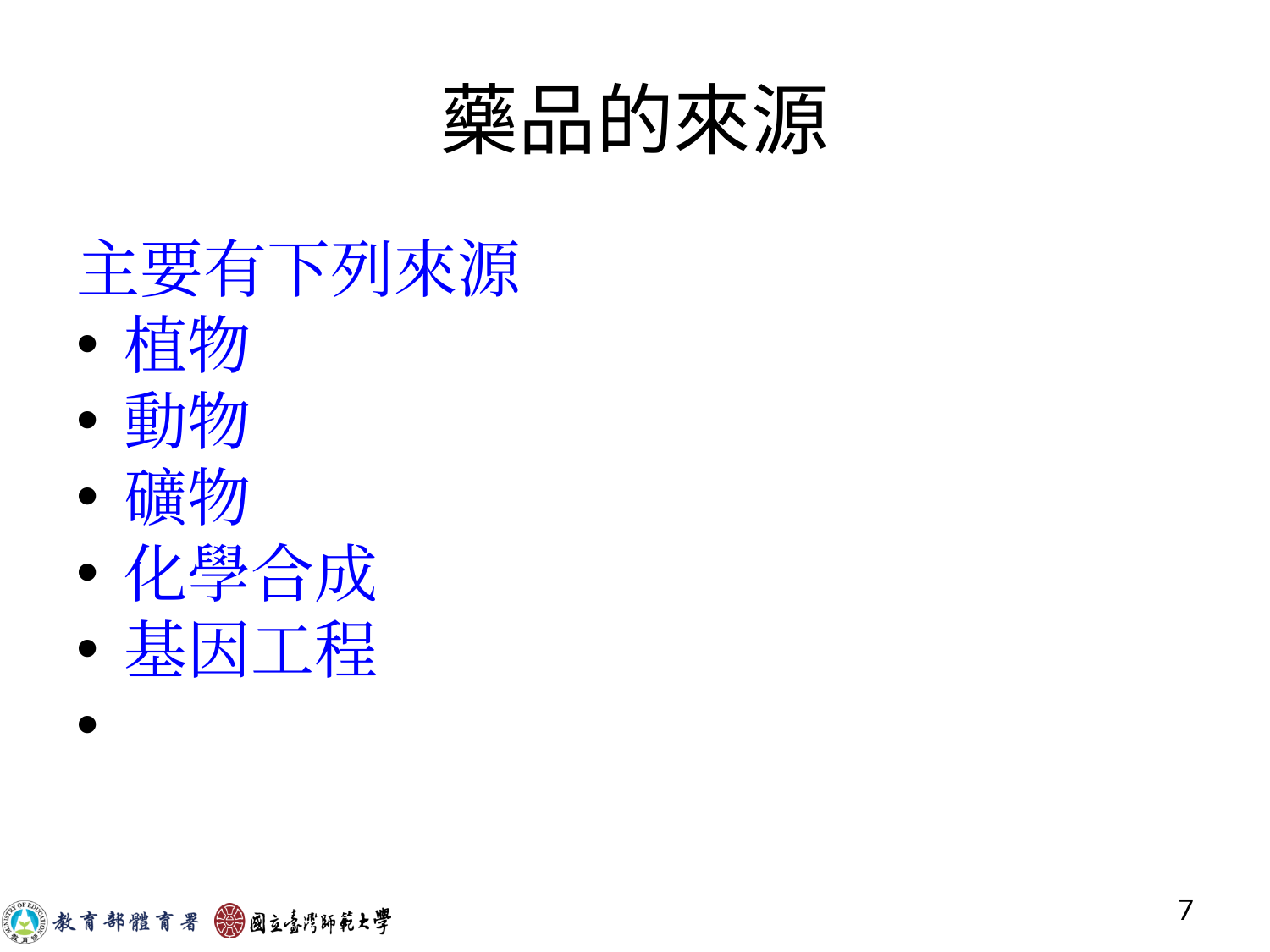

藥品的來源
主要有下列來源
植物
動物
礦物
化學合成
基因工程

7